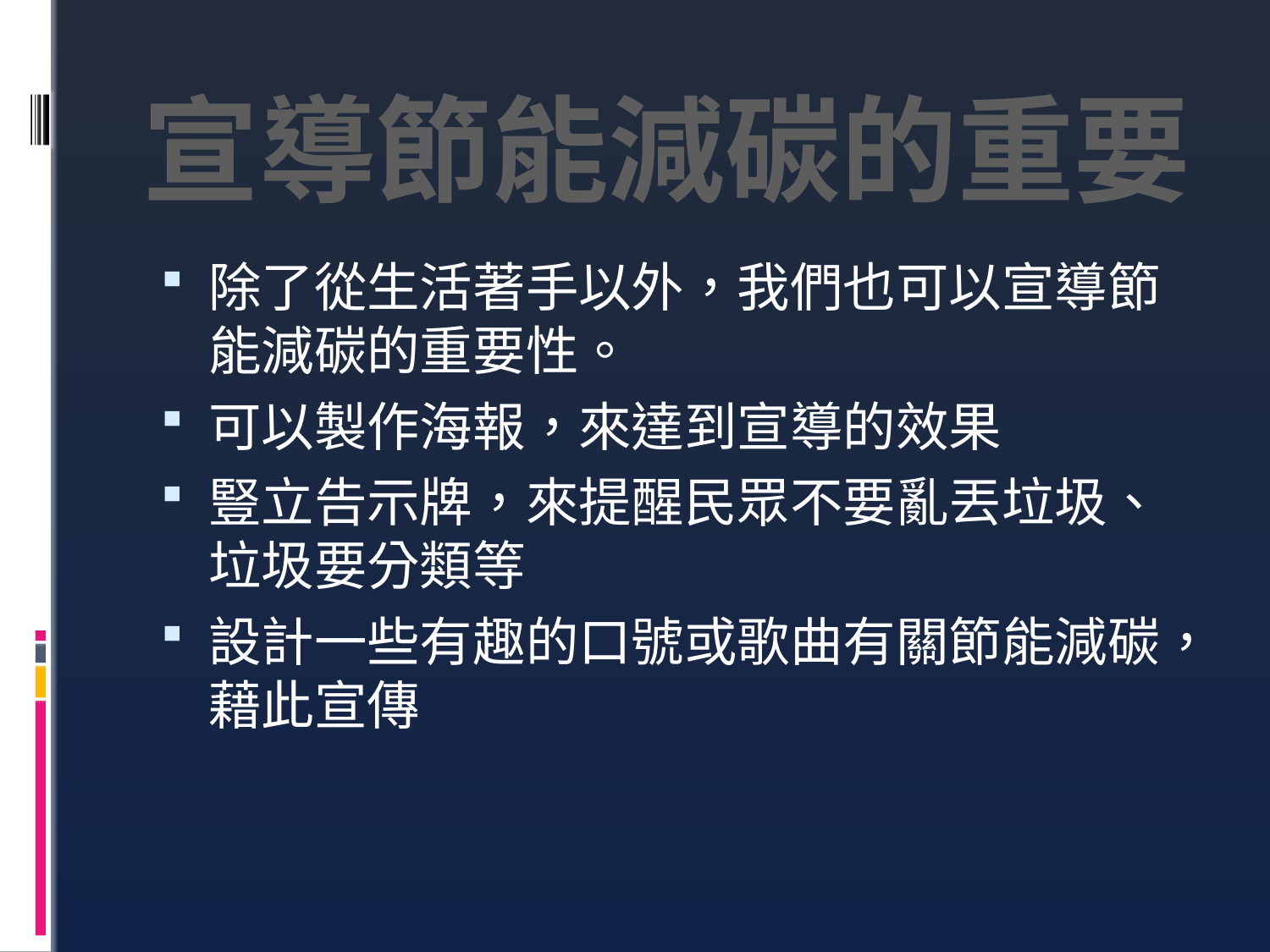

# 宣導節能減碳的重要
除了從生活著手以外，我們也可以宣導節能減碳的重要性。
可以製作海報，來達到宣導的效果
豎立告示牌，來提醒民眾不要亂丟垃圾、垃圾要分類等
設計一些有趣的口號或歌曲有關節能減碳，藉此宣傳